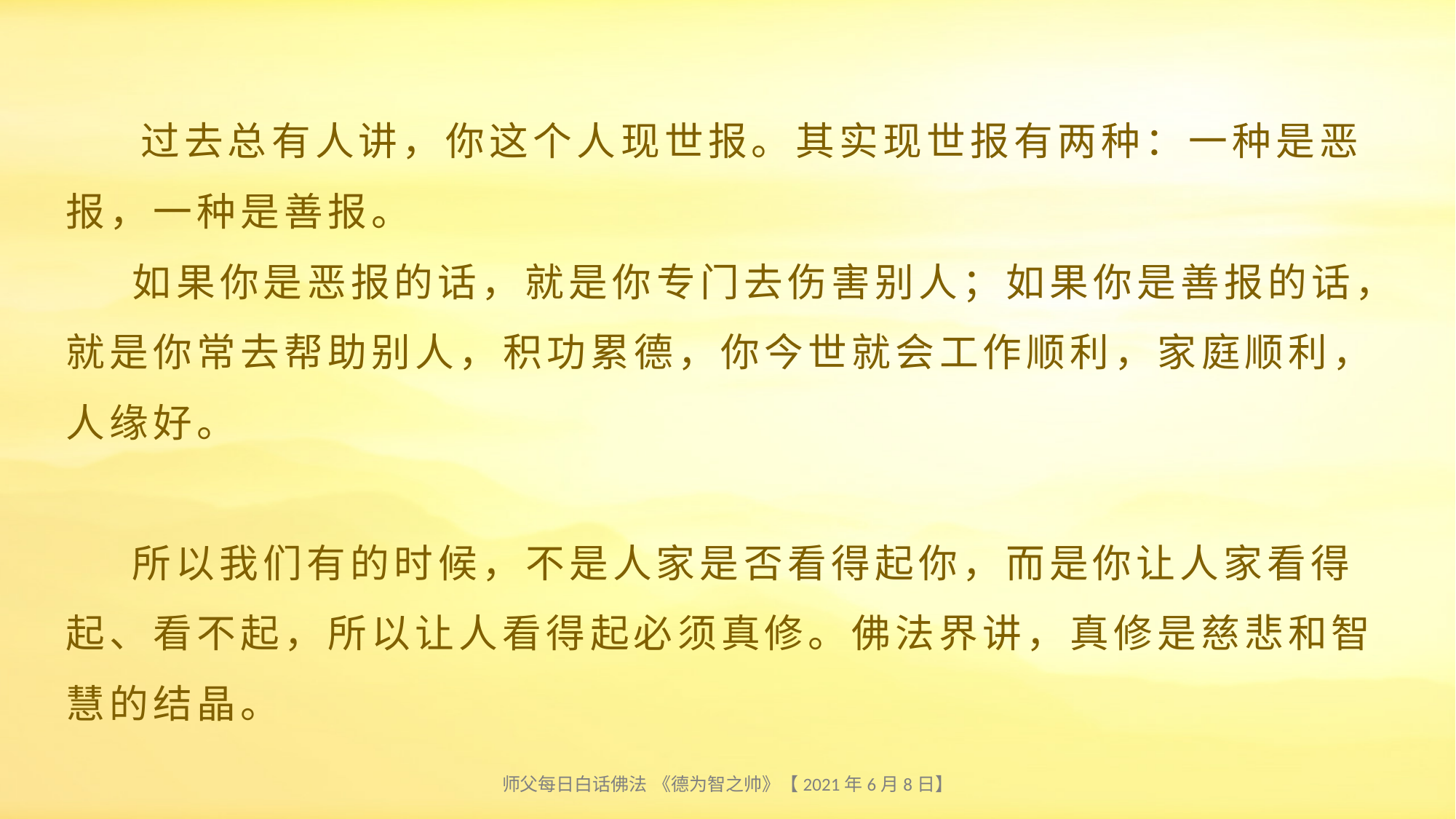

# 过去总有人讲，你这个人现世报。其实现世报有两种：一种是恶报，一种是善报。 如果你是恶报的话，就是你专门去伤害别人；如果你是善报的话，就是你常去帮助别人，积功累德，你今世就会工作顺利，家庭顺利，人缘好。 所以我们有的时候，不是人家是否看得起你，而是你让人家看得起、看不起，所以让人看得起必须真修。佛法界讲，真修是慈悲和智慧的结晶。
师父每日白话佛法 《德为智之帅》【2021年6月8日】